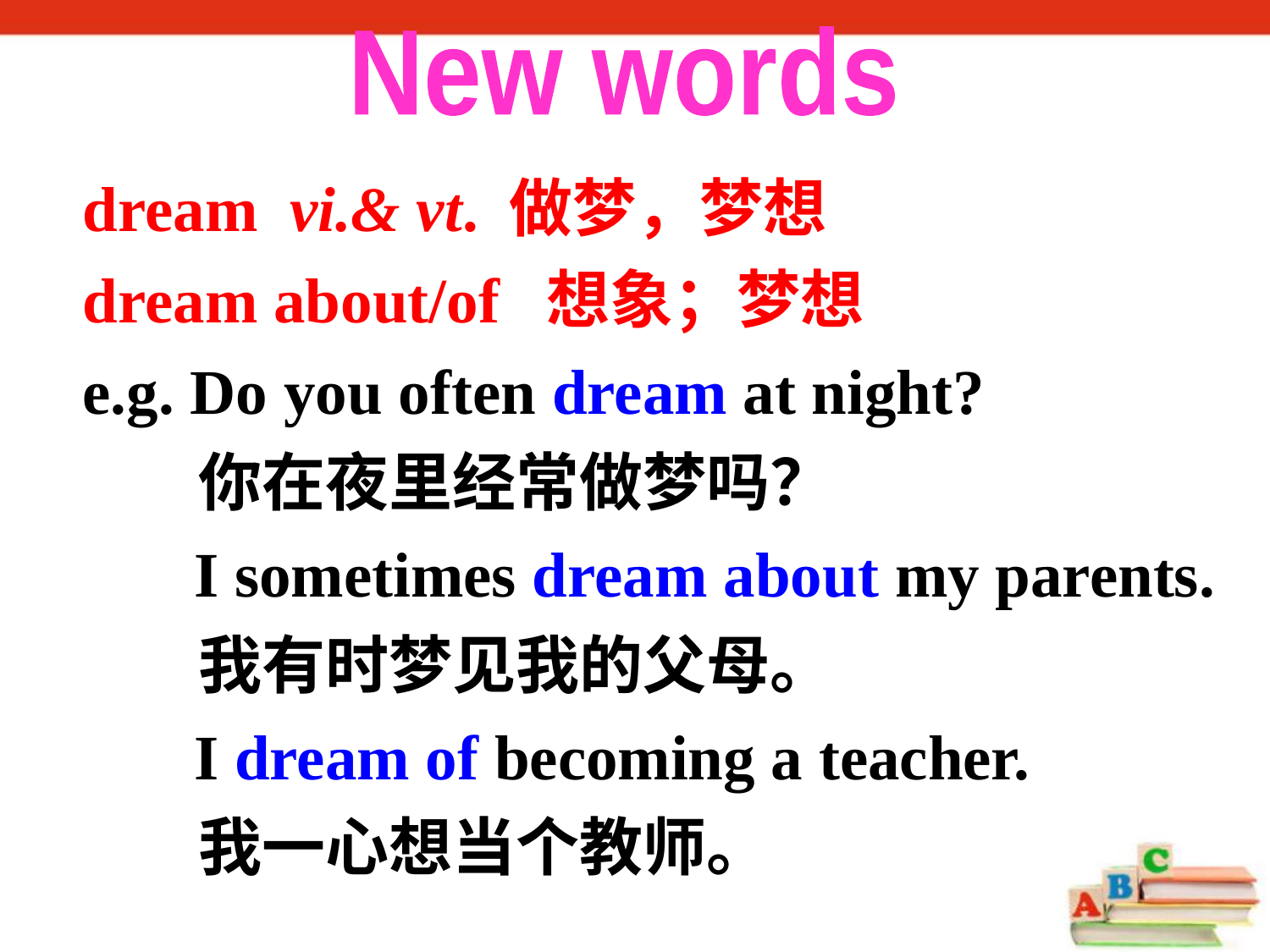

New words
dream  vi.& vt. 做梦，梦想
dream about/of  想象；梦想
e.g. Do you often dream at night?
       你在夜里经常做梦吗？
       I sometimes dream about my parents.
       我有时梦见我的父母。
       I dream of becoming a teacher.
       我一心想当个教师。